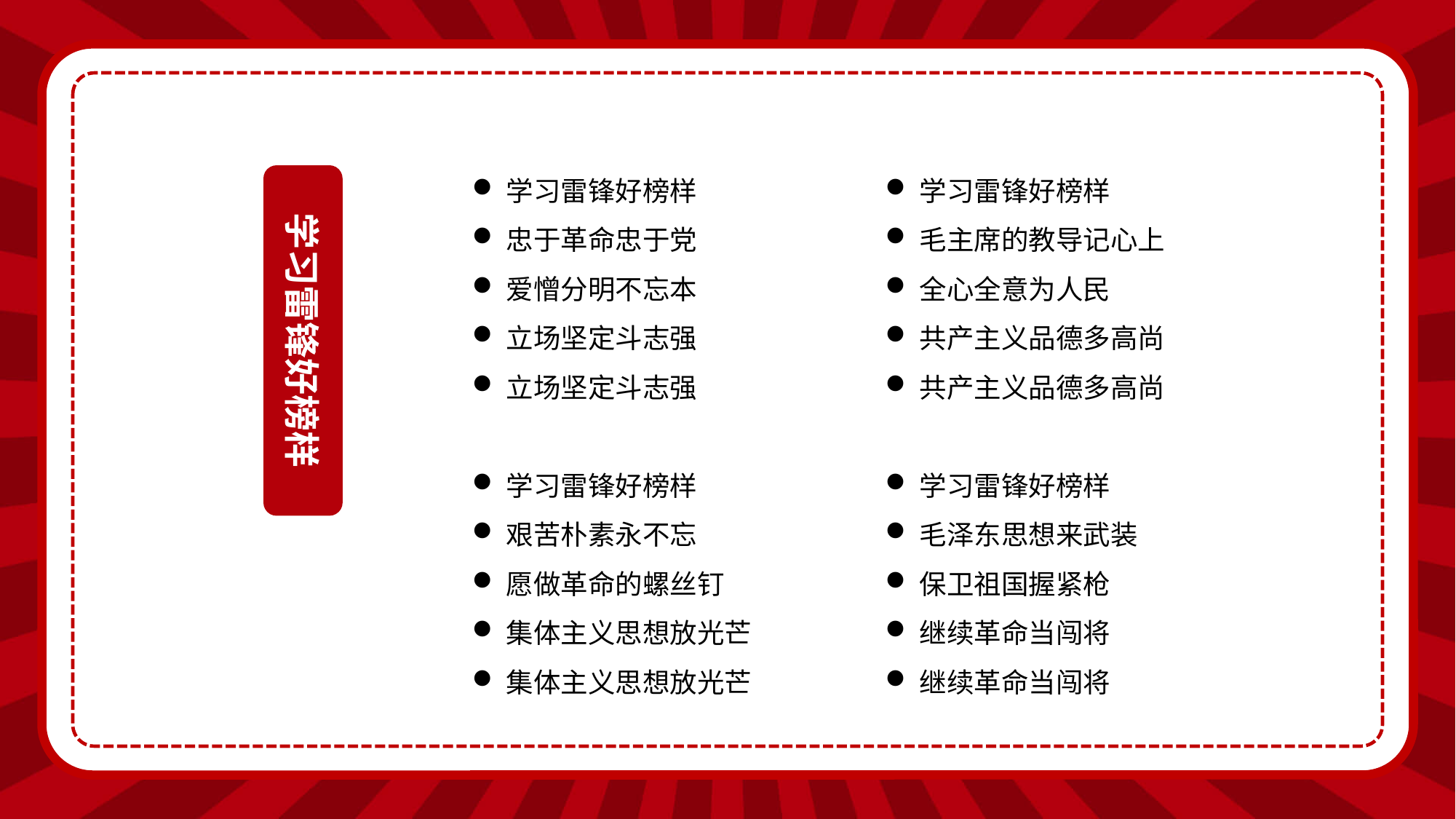

学习雷锋好榜样
忠于革命忠于党
爱憎分明不忘本
立场坚定斗志强
立场坚定斗志强

学习雷锋好榜样
艰苦朴素永不忘
愿做革命的螺丝钉
集体主义思想放光芒
集体主义思想放光芒
学习雷锋好榜样
毛主席的教导记心上
全心全意为人民
共产主义品德多高尚
共产主义品德多高尚

学习雷锋好榜样
毛泽东思想来武装
保卫祖国握紧枪
继续革命当闯将
继续革命当闯将
学习雷锋好榜样